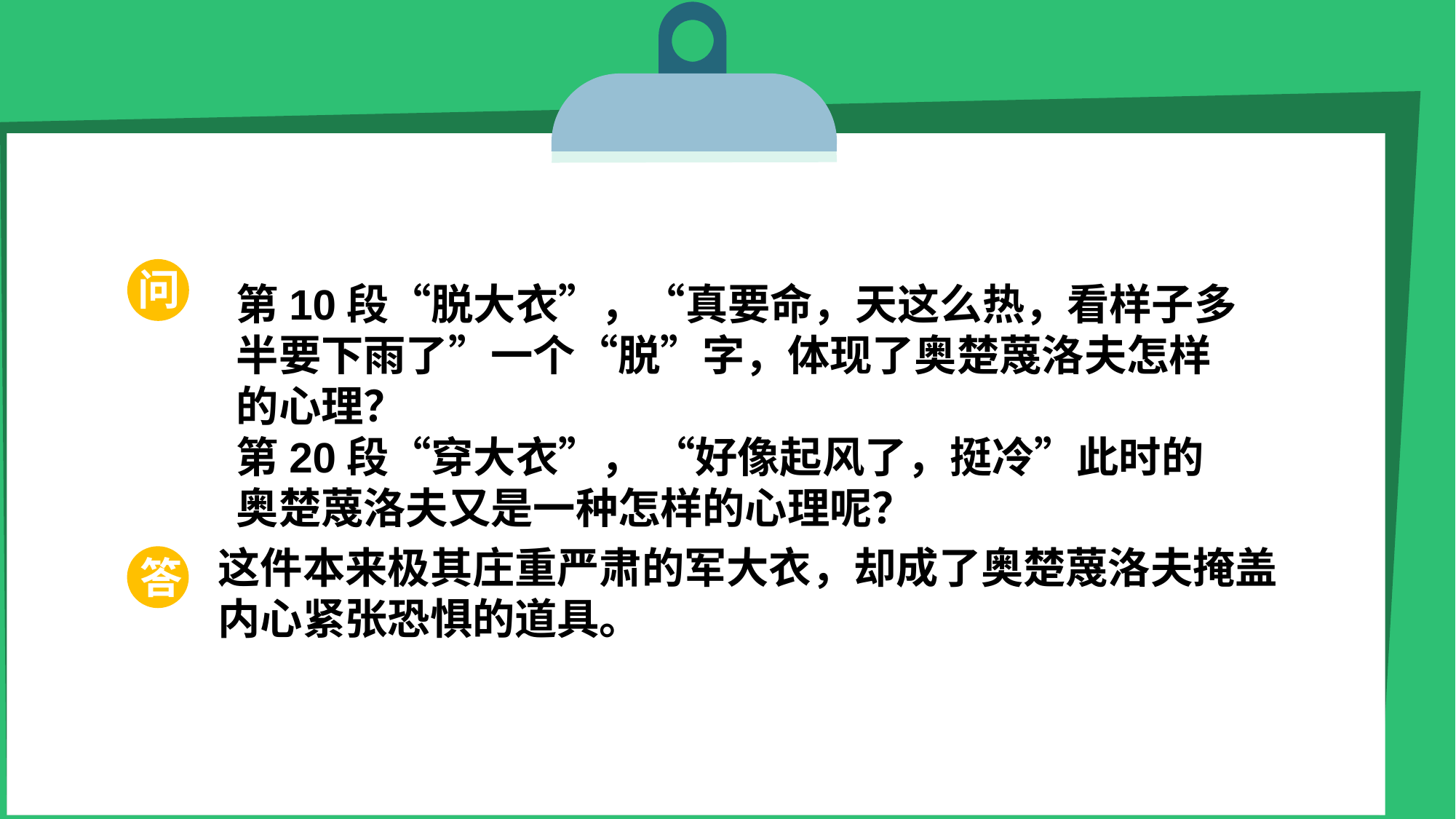

问

第10段“脱大衣”，“真要命，天这么热，看样子多半要下雨了”一个“脱”字，体现了奥楚蔑洛夫怎样的心理？
第20段“穿大衣”， “好像起风了，挺冷”此时的奥楚蔑洛夫又是一种怎样的心理呢？

这件本来极其庄重严肃的军大衣，却成了奥楚蔑洛夫掩盖内心紧张恐惧的道具。
答